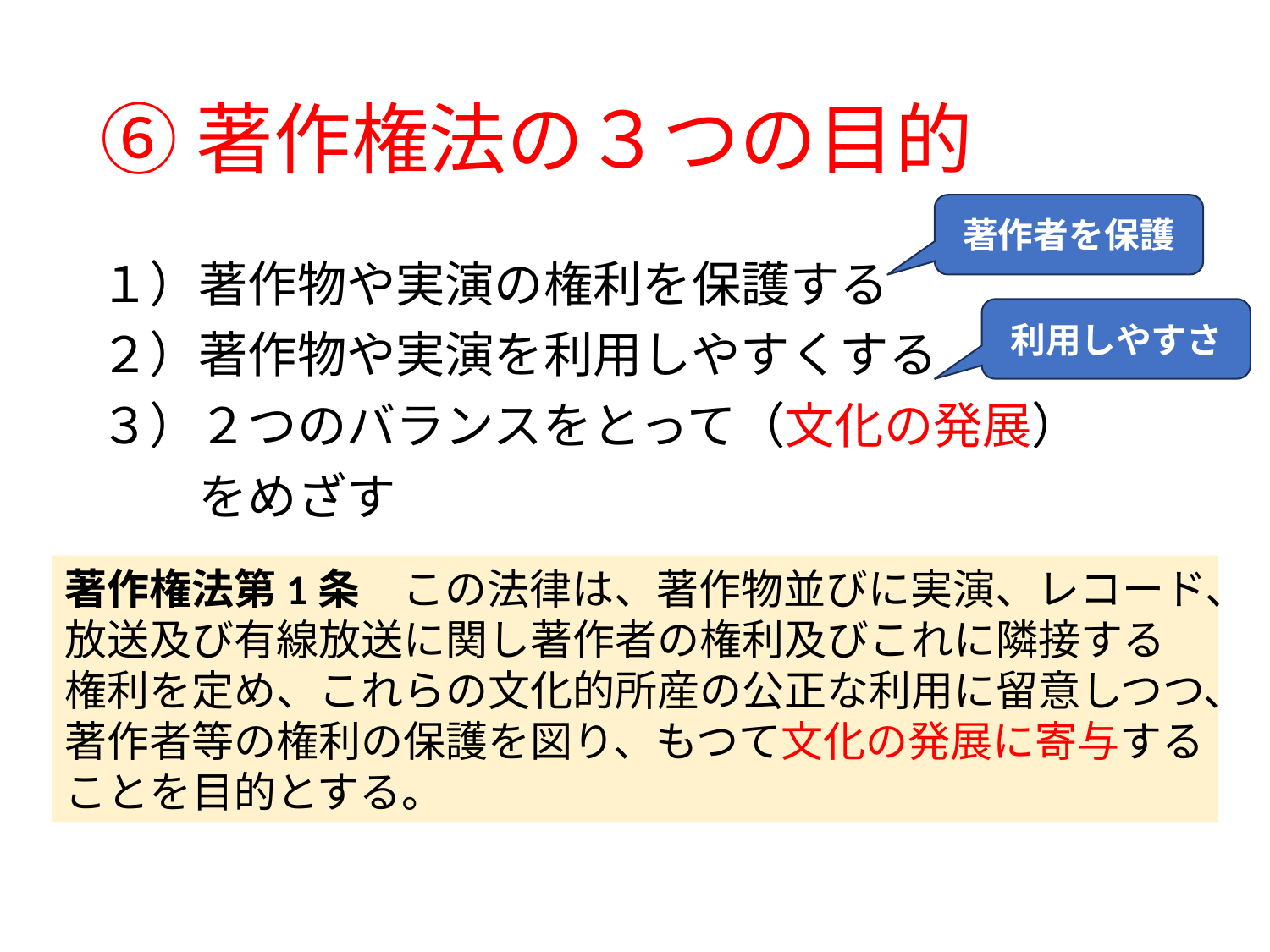

# ⑥著作権法の３つの目的
著作者を保護
１）著作物や実演の権利を保護する
２）著作物や実演を利用しやすくする
３）２つのバランスをとって（文化の発展）
　　をめざす
利用しやすさ
著作権法第1条　この法律は、著作物並びに実演、レコード、放送及び有線放送に関し著作者の権利及びこれに隣接する権利を定め、これらの文化的所産の公正な利用に留意しつつ、著作者等の権利の保護を図り、もつて文化の発展に寄与することを目的とする。